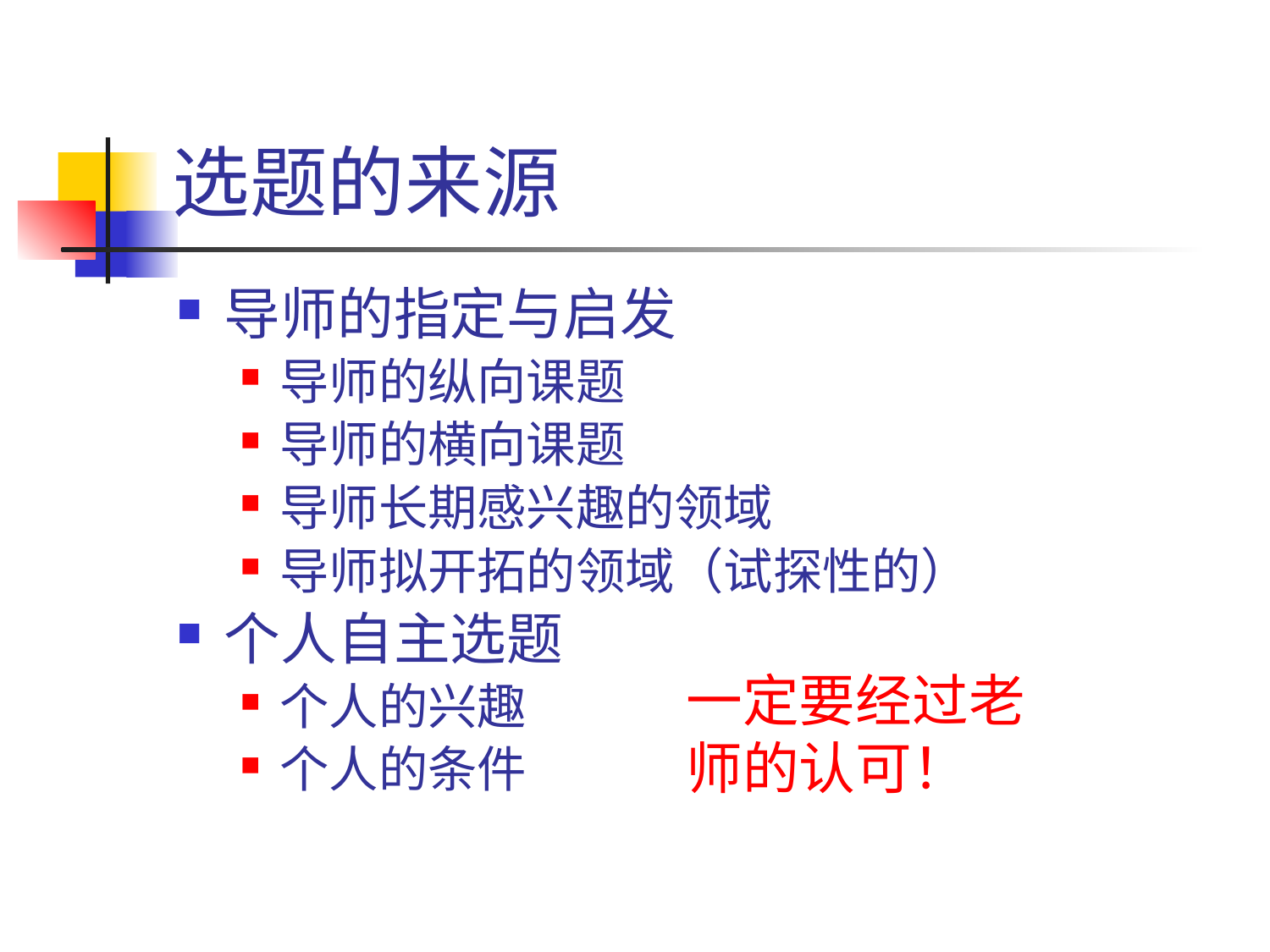

# 选题的来源
导师的指定与启发
导师的纵向课题
导师的横向课题
导师长期感兴趣的领域
导师拟开拓的领域（试探性的）
个人自主选题
个人的兴趣
个人的条件
一定要经过老师的认可！